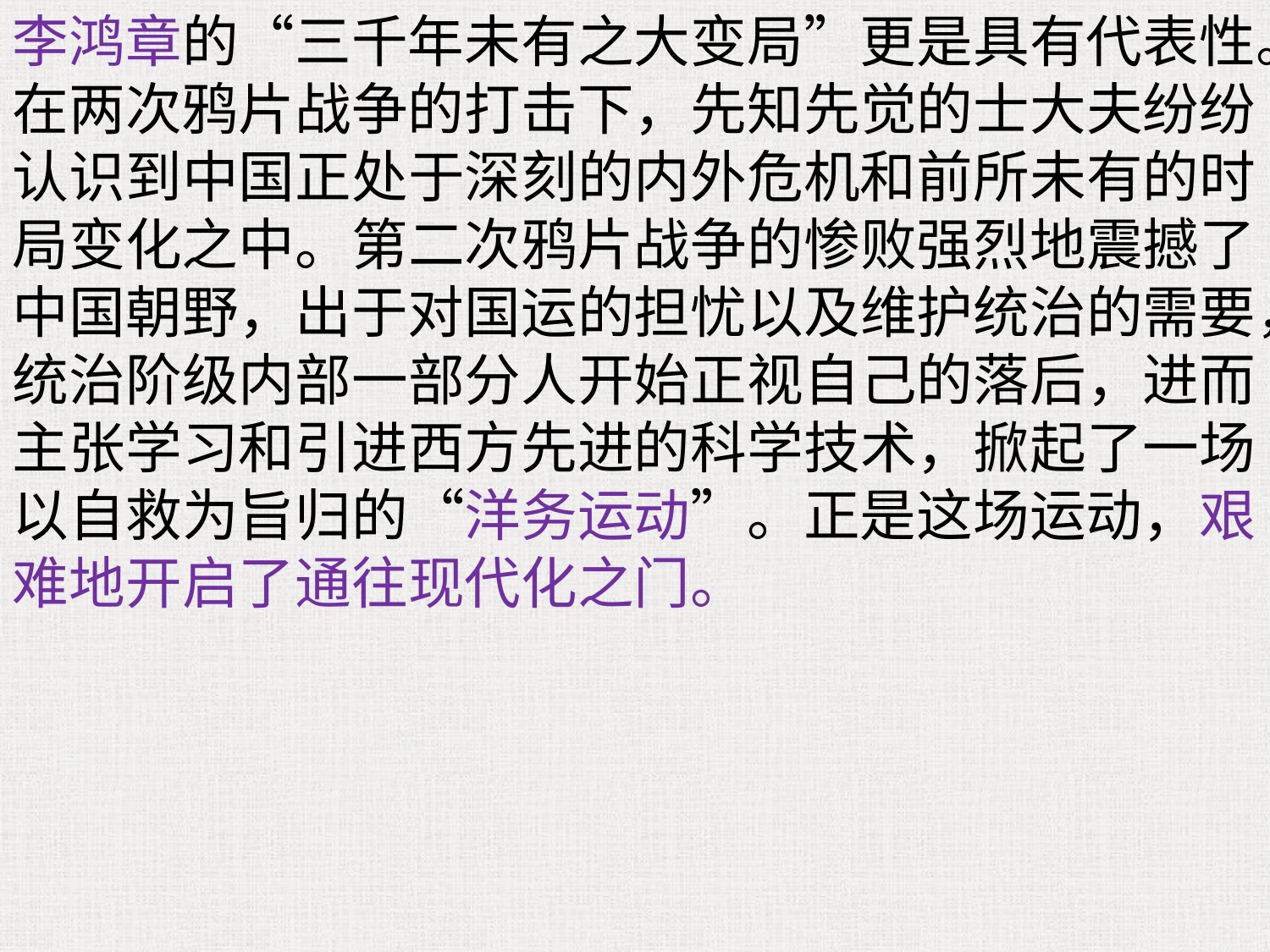

李鸿章的“三千年未有之大变局”更是具有代表性。
在两次鸦片战争的打击下，先知先觉的士大夫纷纷认识到中国正处于深刻的内外危机和前所未有的时局变化之中。第二次鸦片战争的惨败强烈地震撼了中国朝野，出于对国运的担忧以及维护统治的需要，统治阶级内部一部分人开始正视自己的落后，进而主张学习和引进西方先进的科学技术，掀起了一场以自救为旨归的“洋务运动”。正是这场运动，艰难地开启了通往现代化之门。